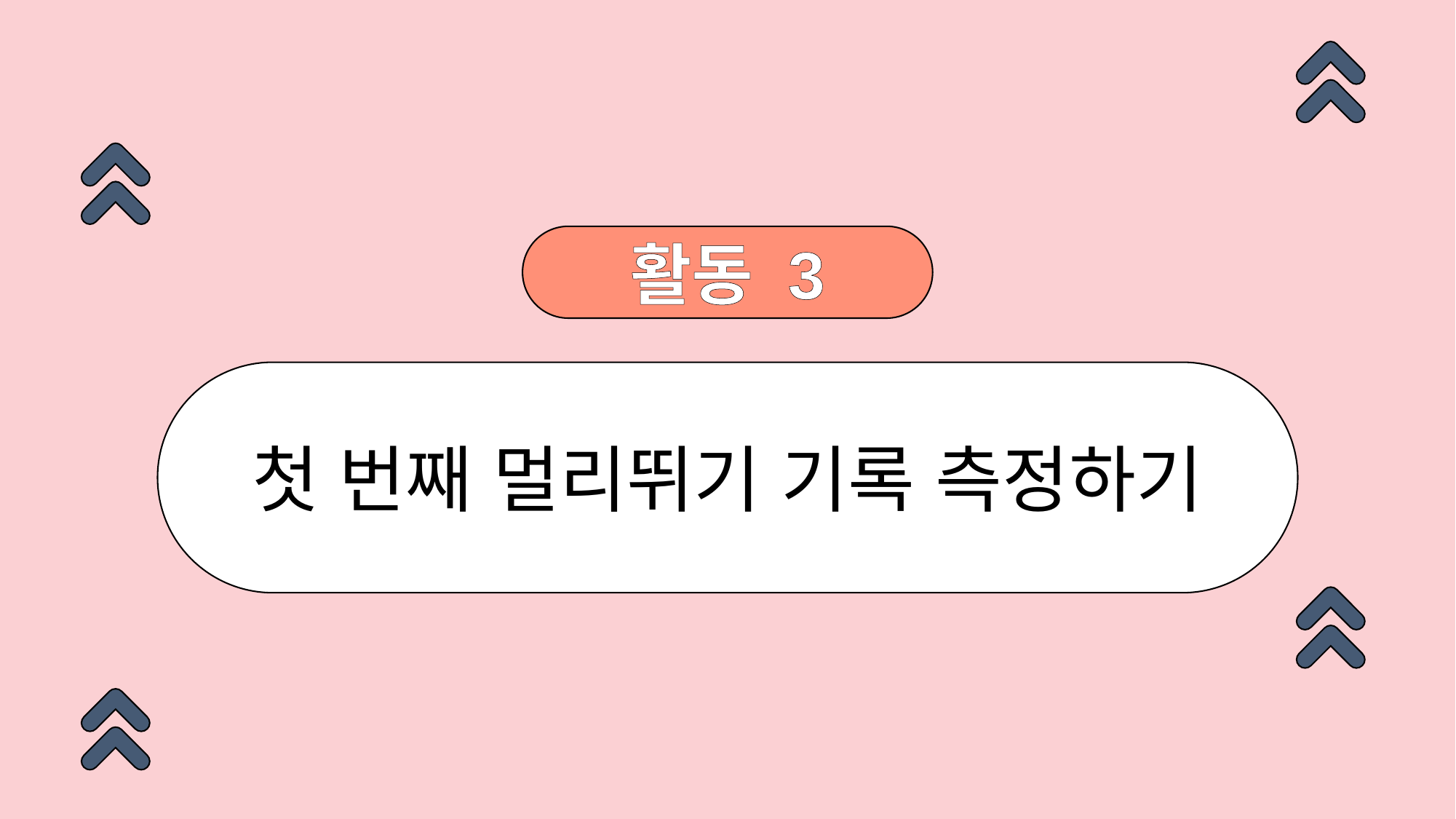

활동 3
첫 번째 멀리뛰기 기록 측정하기